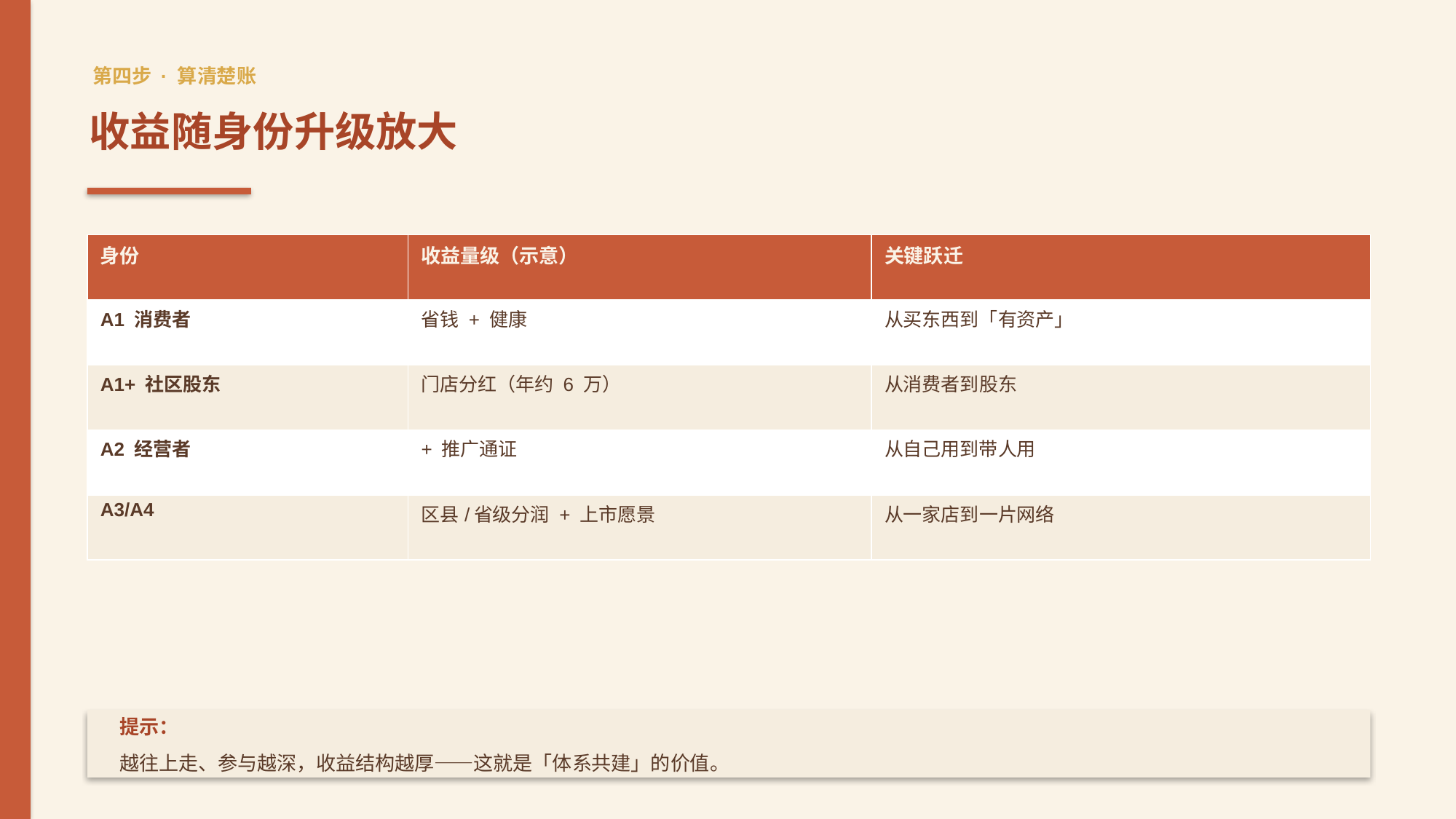

第四步 · 算清楚账
收益随身份升级放大

| 身份 | 收益量级（示意） | 关键跃迁 |
| --- | --- | --- |
| A1 消费者 | 省钱 + 健康 | 从买东西到「有资产」 |
| A1+ 社区股东 | 门店分红（年约 6 万） | 从消费者到股东 |
| A2 经营者 | + 推广通证 | 从自己用到带人用 |
| A3/A4 | 区县/省级分润 + 上市愿景 | 从一家店到一片网络 |

提示：
越往上走、参与越深，收益结构越厚——这就是「体系共建」的价值。